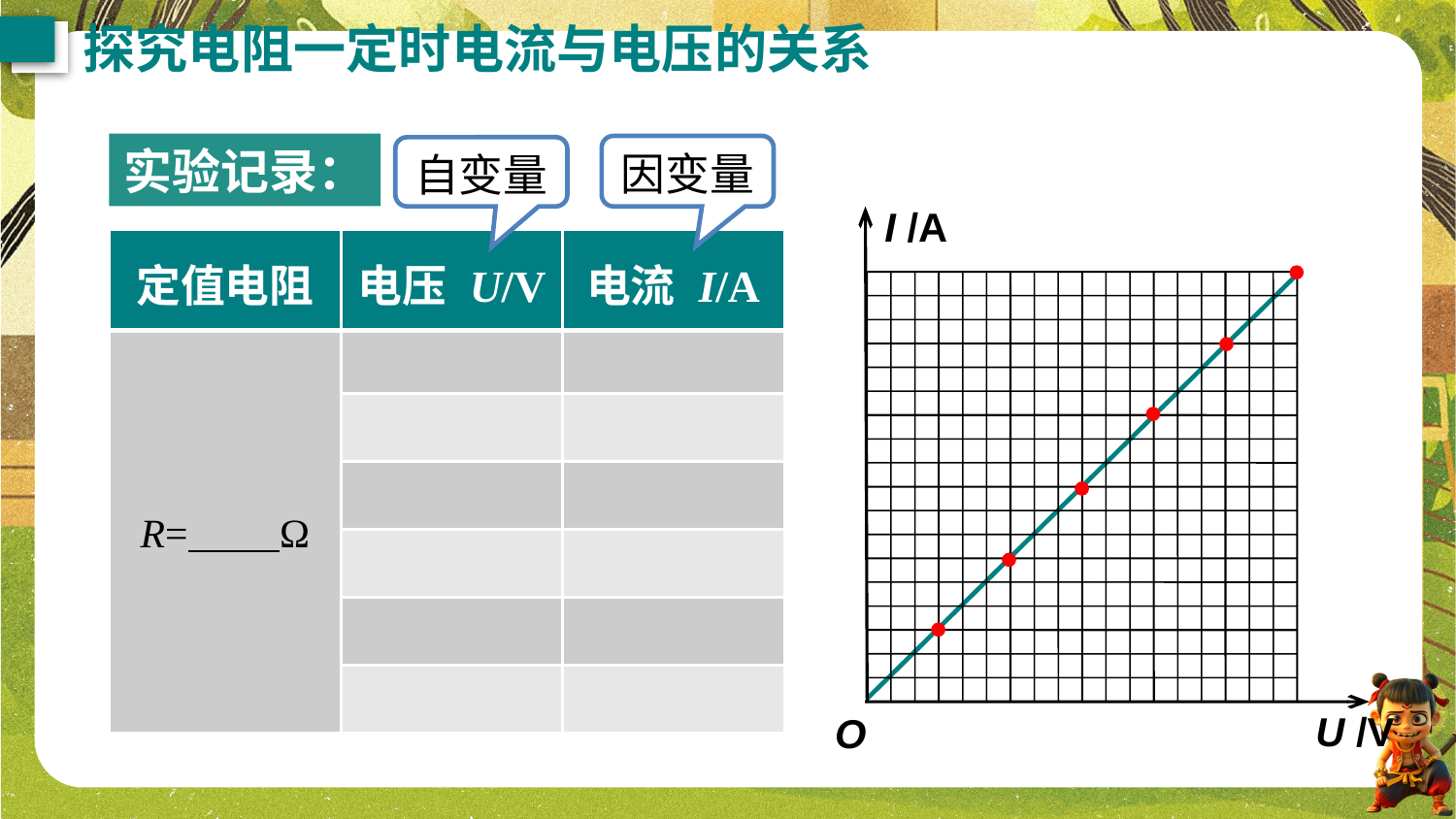

探究电阻一定时电流与电压的关系

实验记录：
因变量
自变量
I /A

U /V
O
| 定值电阻 | 电压 U/V | 电流 I/A |
| --- | --- | --- |
| R= Ω |  |  |
|  |  |  |
|  |  |  |
|  |  |  |
|  |  |  |
|  |  |  |